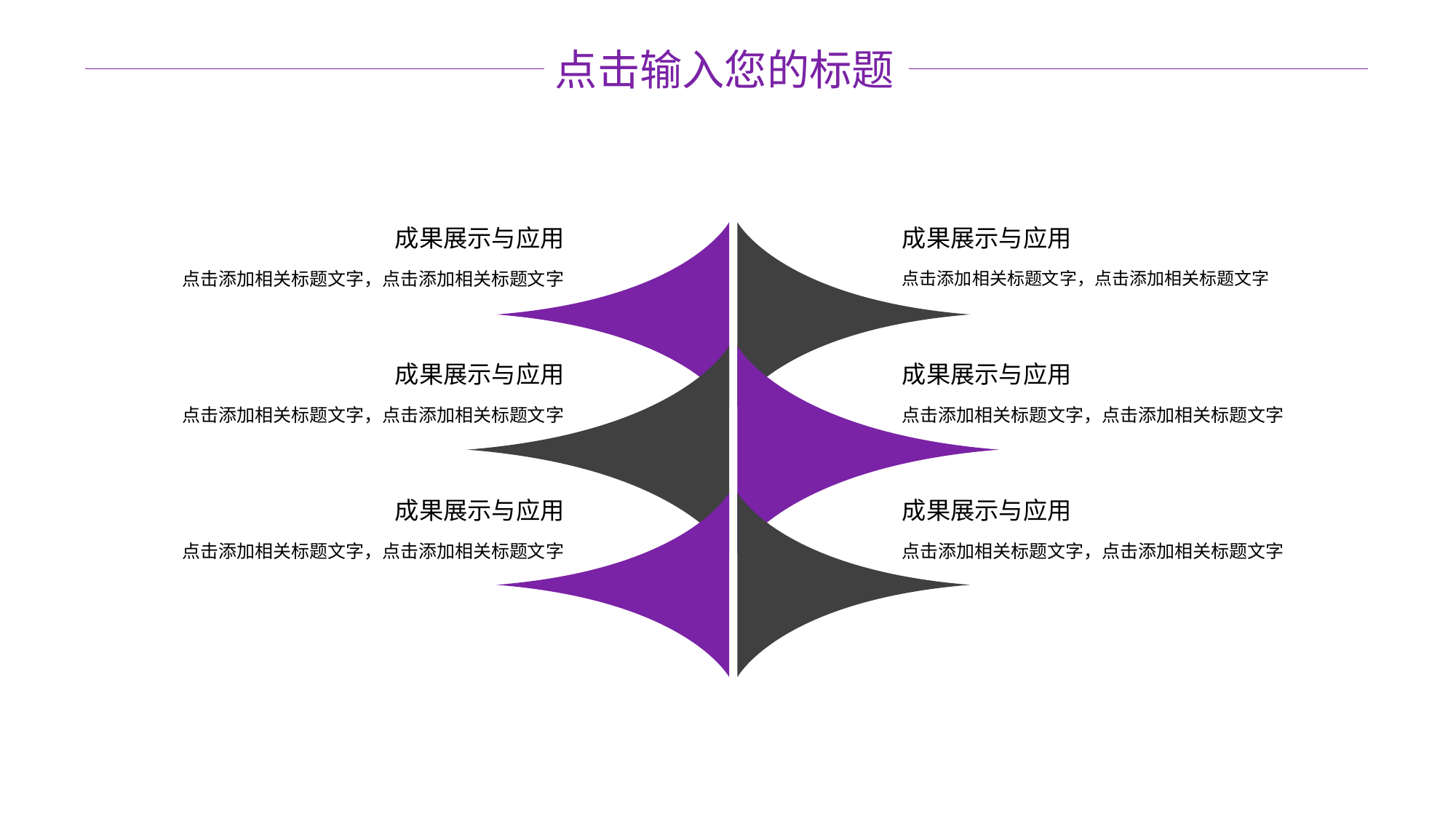

点击输入您的标题

成果展示与应用
点击添加相关标题文字，点击添加相关标题文字
成果展示与应用
点击添加相关标题文字，点击添加相关标题文字

成果展示与应用
点击添加相关标题文字，点击添加相关标题文字
成果展示与应用
点击添加相关标题文字，点击添加相关标题文字

成果展示与应用
点击添加相关标题文字，点击添加相关标题文字
成果展示与应用
点击添加相关标题文字，点击添加相关标题文字